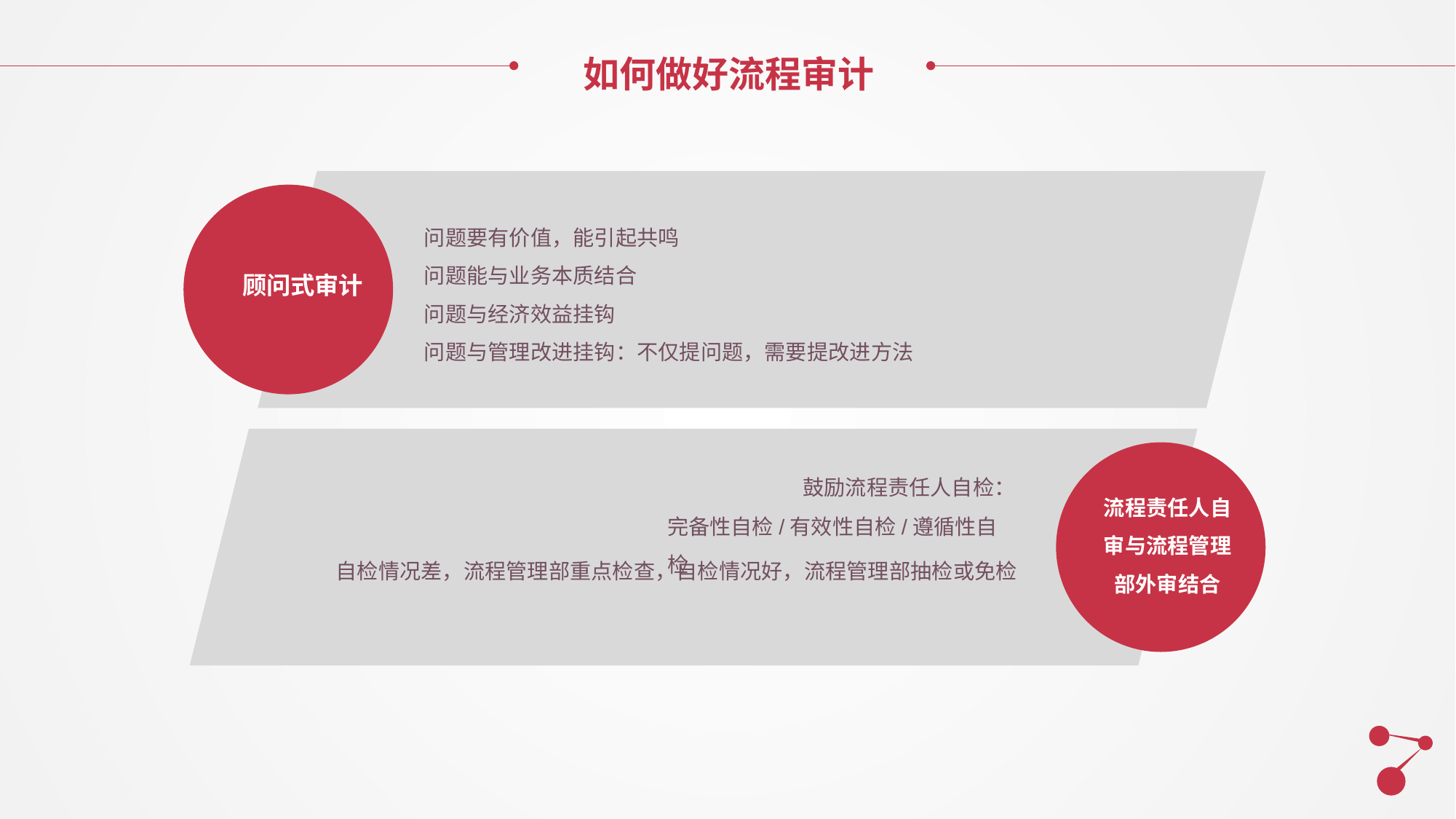

如何做好流程审计

问题要有价值，能引起共鸣
问题能与业务本质结合
问题与经济效益挂钩
问题与管理改进挂钩：不仅提问题，需要提改进方法
顾问式审计

鼓励流程责任人自检：
流程责任人自审与流程管理部外审结合
完备性自检/有效性自检/遵循性自检
自检情况差，流程管理部重点检查，自检情况好，流程管理部抽检或免检